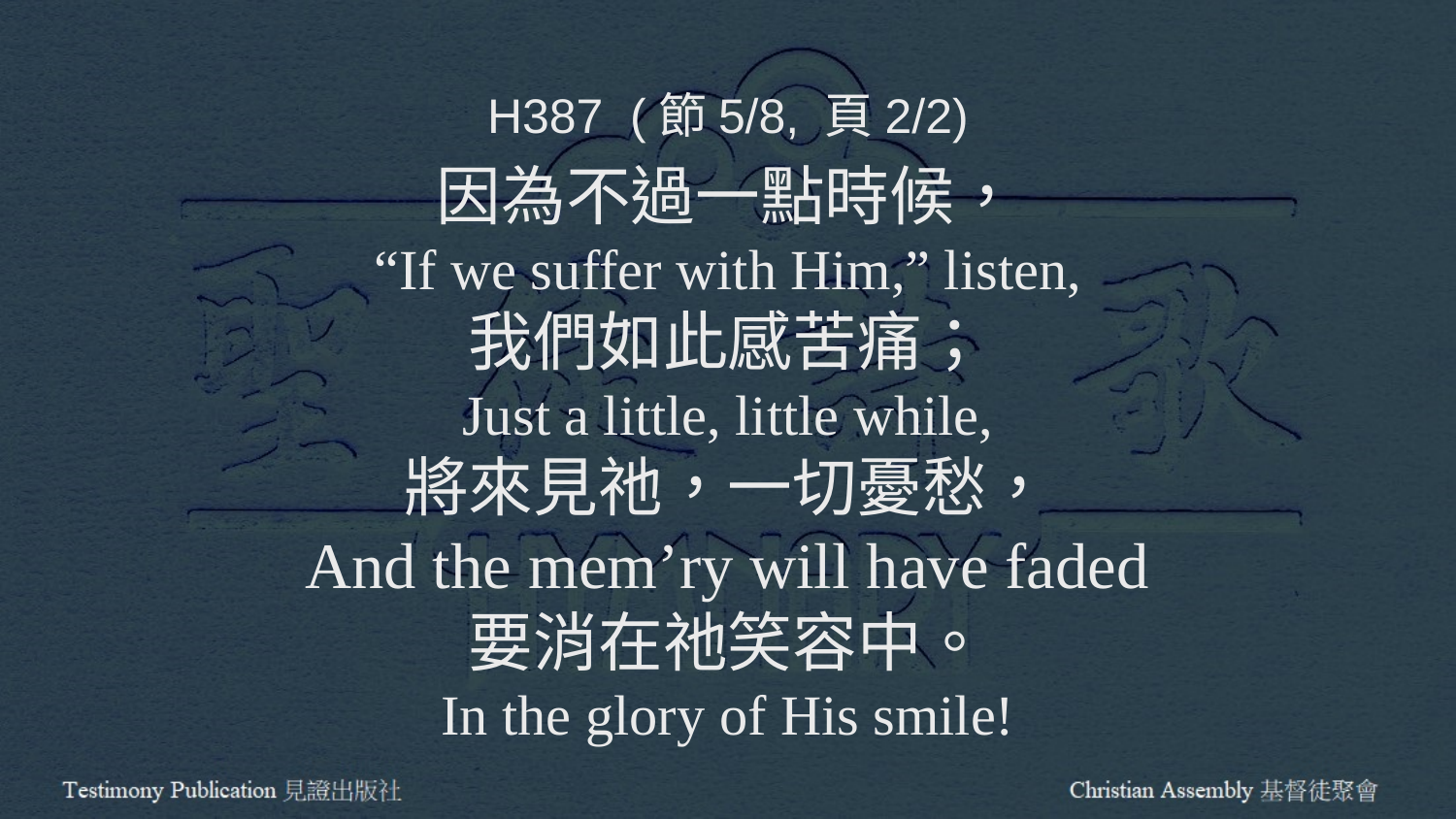

H387  (節5/8, 頁2/2)
因為不過一點時候，
“If we suffer with Him,” listen,
我們如此感苦痛；
Just a little, little while,
將來見祂，一切憂愁，
And the mem’ry will have faded
要消在祂笑容中。
In the glory of His smile!